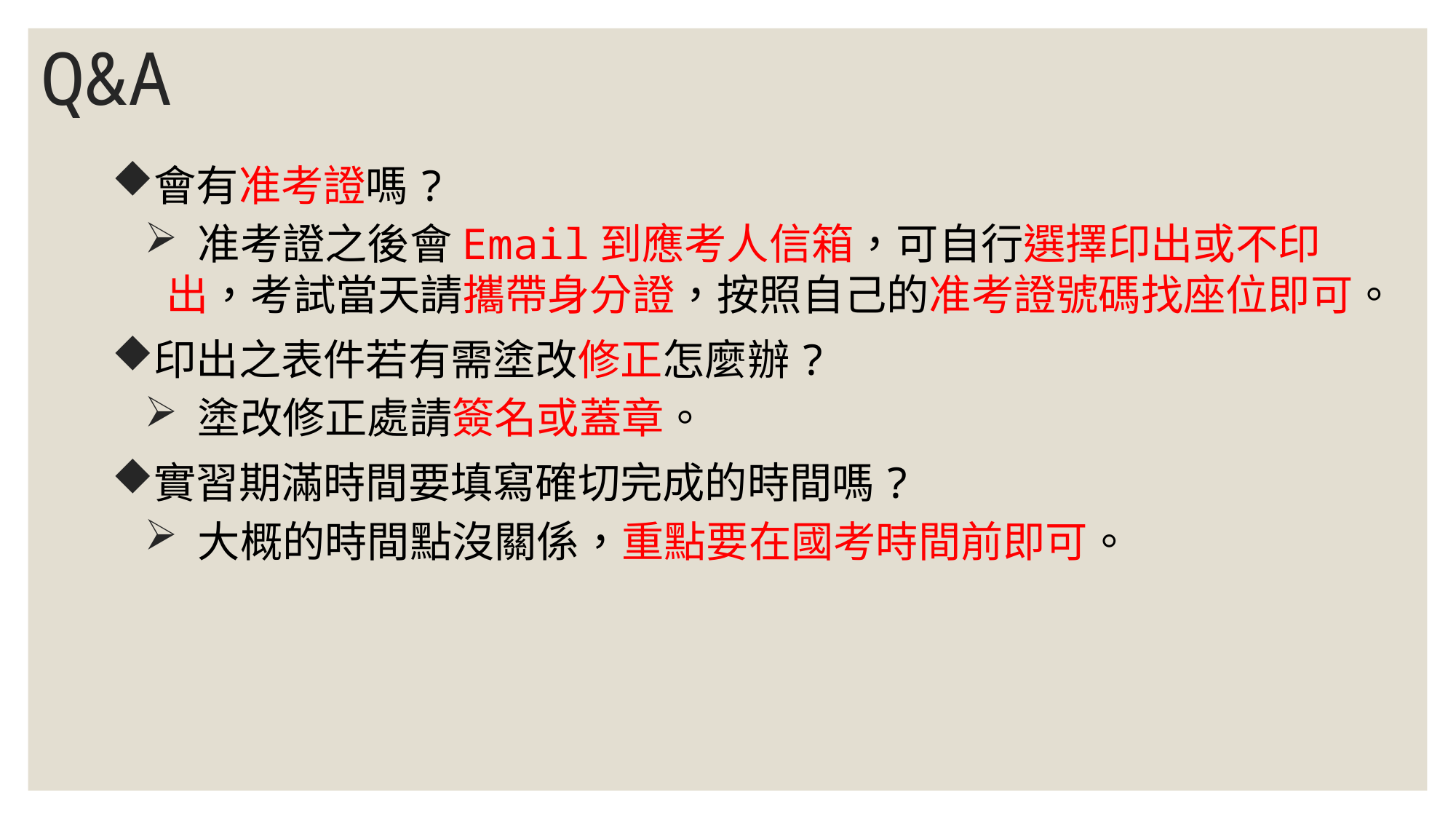

# Q&A
會有准考證嗎?
 准考證之後會Email到應考人信箱，可自行選擇印出或不印出，考試當天請攜帶身分證，按照自己的准考證號碼找座位即可。
印出之表件若有需塗改修正怎麼辦?
 塗改修正處請簽名或蓋章。
實習期滿時間要填寫確切完成的時間嗎?
 大概的時間點沒關係，重點要在國考時間前即可。